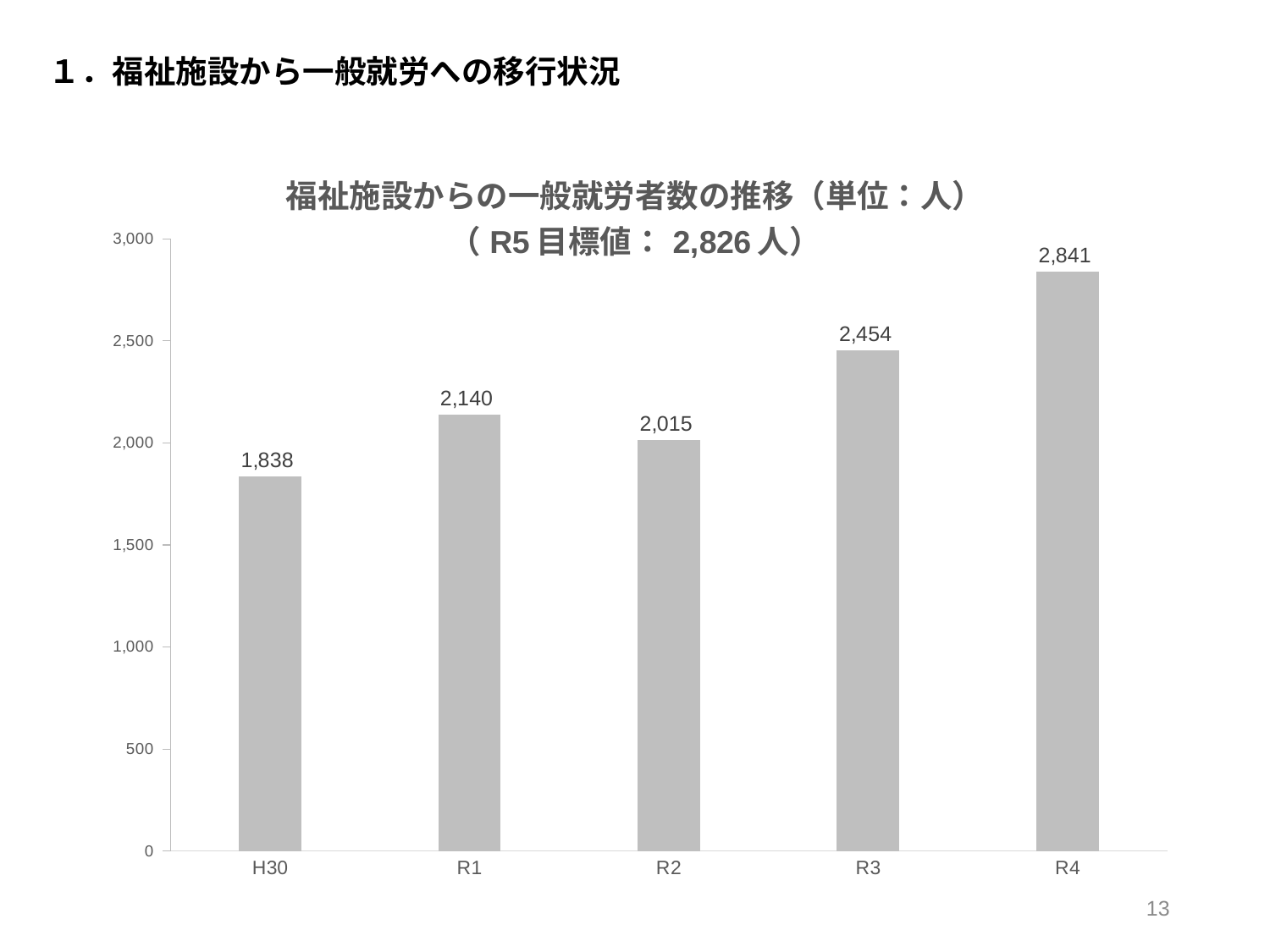

１．福祉施設から一般就労への移行状況

### Chart: 福祉施設からの一般就労者数の推移（単位：人）
（R5目標値：2,826人）

| Category | 計 |
|---|---|
| H30 | 1838.0 |
| R1 | 2140.0 |
| R2 | 2015.0 |
| R3 | 2454.0 |
| R4 | 2841.0 |
13